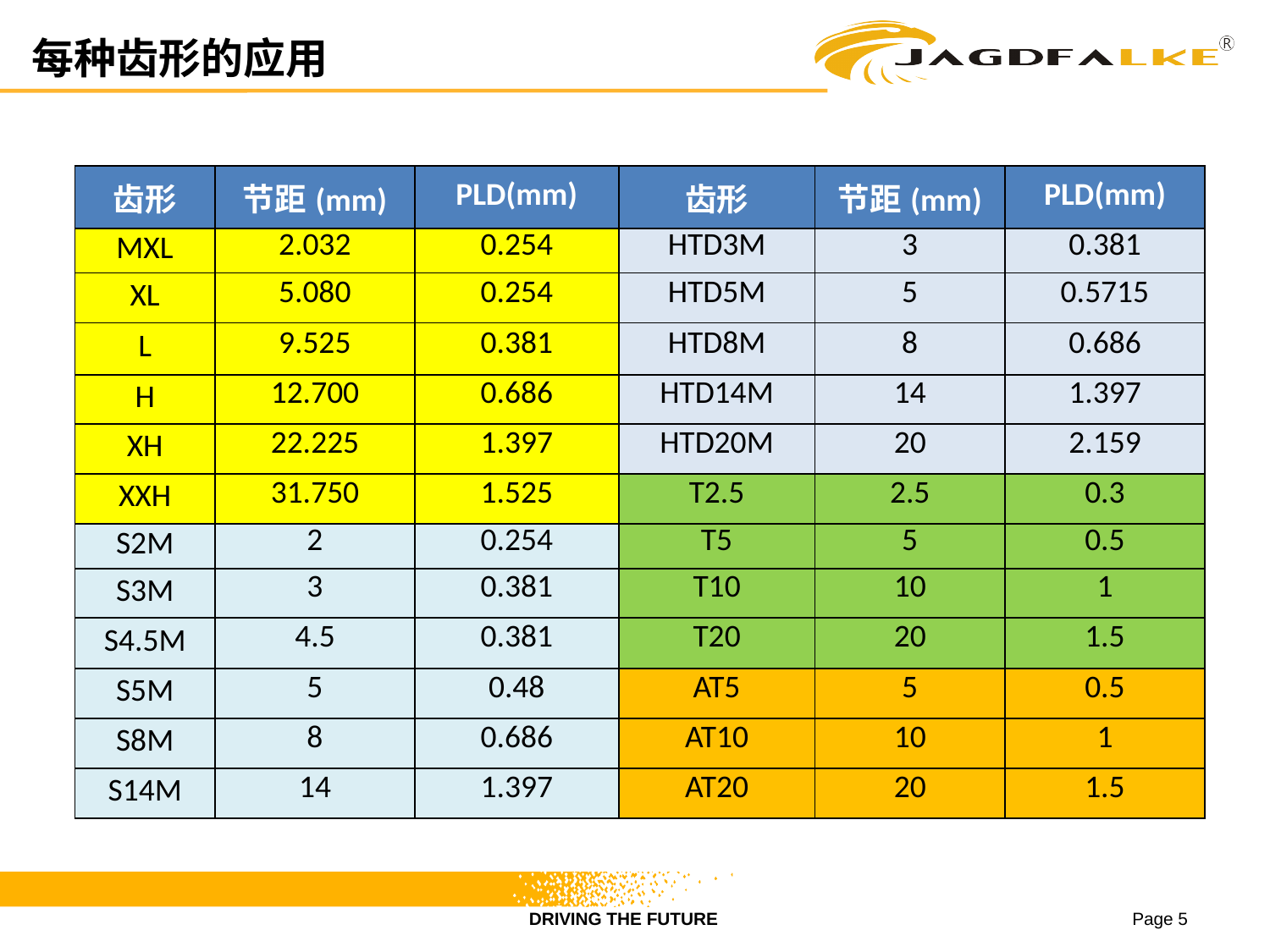

每种齿形的应用
| 齿形 | 节距(mm) | PLD(mm) | 齿形 | 节距(mm) | PLD(mm) |
| --- | --- | --- | --- | --- | --- |
| MXL | 2.032 | 0.254 | HTD3M | 3 | 0.381 |
| XL | 5.080 | 0.254 | HTD5M | 5 | 0.5715 |
| L | 9.525 | 0.381 | HTD8M | 8 | 0.686 |
| H | 12.700 | 0.686 | HTD14M | 14 | 1.397 |
| XH | 22.225 | 1.397 | HTD20M | 20 | 2.159 |
| XXH | 31.750 | 1.525 | T2.5 | 2.5 | 0.3 |
| S2M | 2 | 0.254 | T5 | 5 | 0.5 |
| S3M | 3 | 0.381 | T10 | 10 | 1 |
| S4.5M | 4.5 | 0.381 | T20 | 20 | 1.5 |
| S5M | 5 | 0.48 | AT5 | 5 | 0.5 |
| S8M | 8 | 0.686 | AT10 | 10 | 1 |
| S14M | 14 | 1.397 | AT20 | 20 | 1.5 |
DRIVING THE FUTURE
Page 5